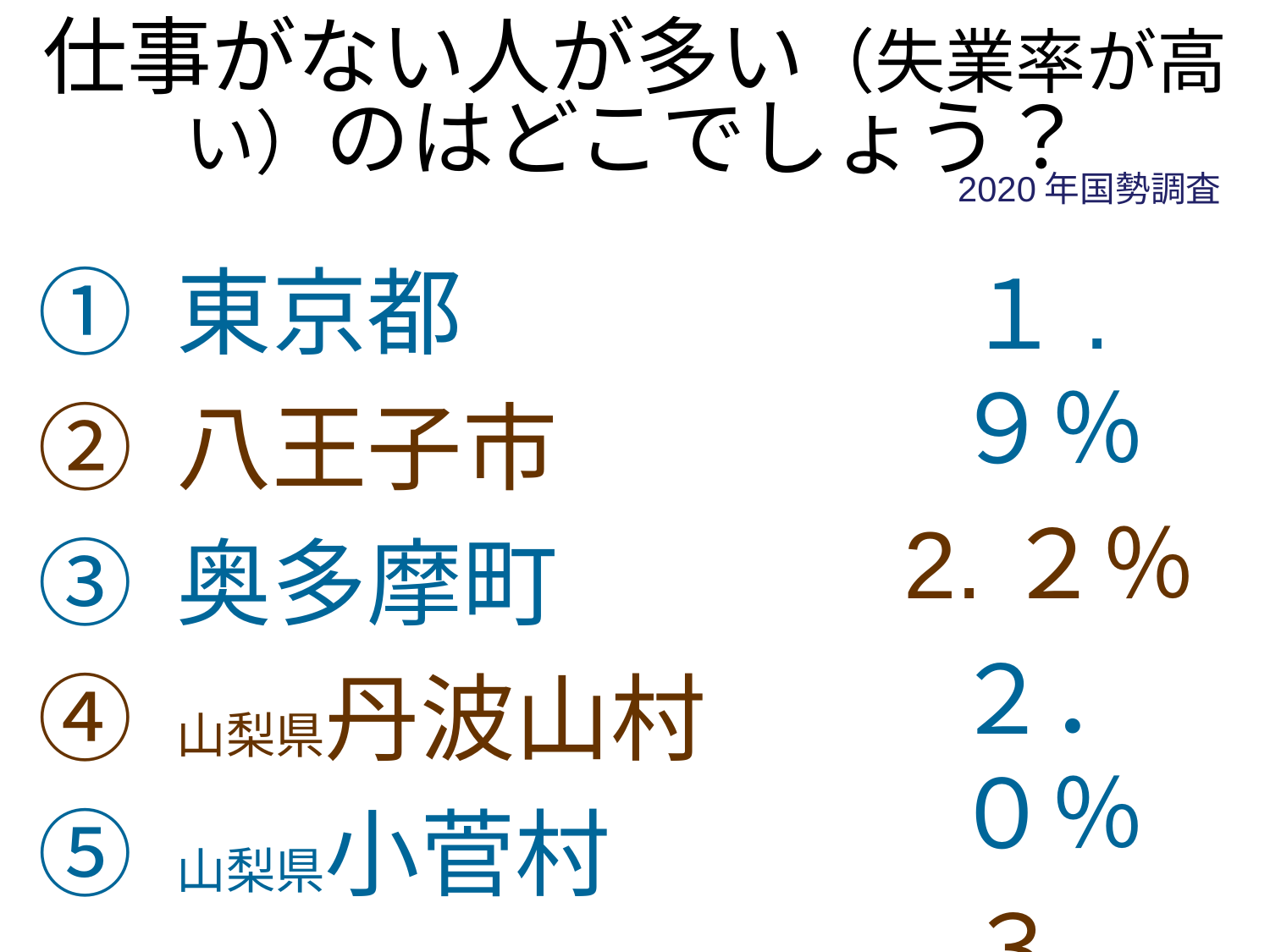

仕事がない人が多い（失業率が高い）のはどこでしょう？
2020年国勢調査
① 東京都
② 八王子市
③ 奥多摩町
④ 山梨県丹波山村
⑤ 山梨県小菅村
１.９％
2.２％
２．０％
３.３％
０.５％